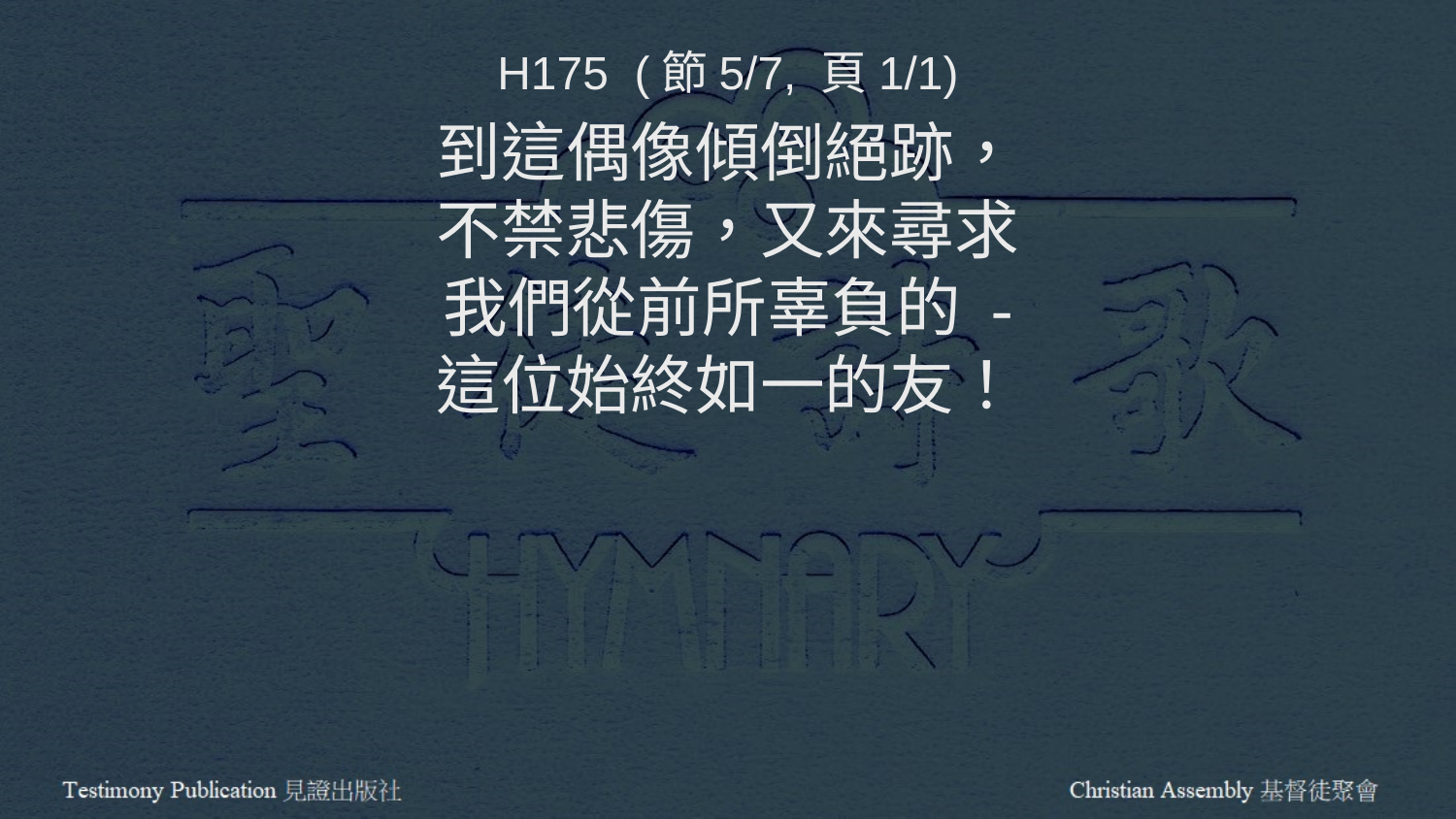

H175  (節5/7, 頁1/1)
到這偶像傾倒絕跡，
不禁悲傷，又來尋求
我們從前所辜負的 -
這位始終如一的友！